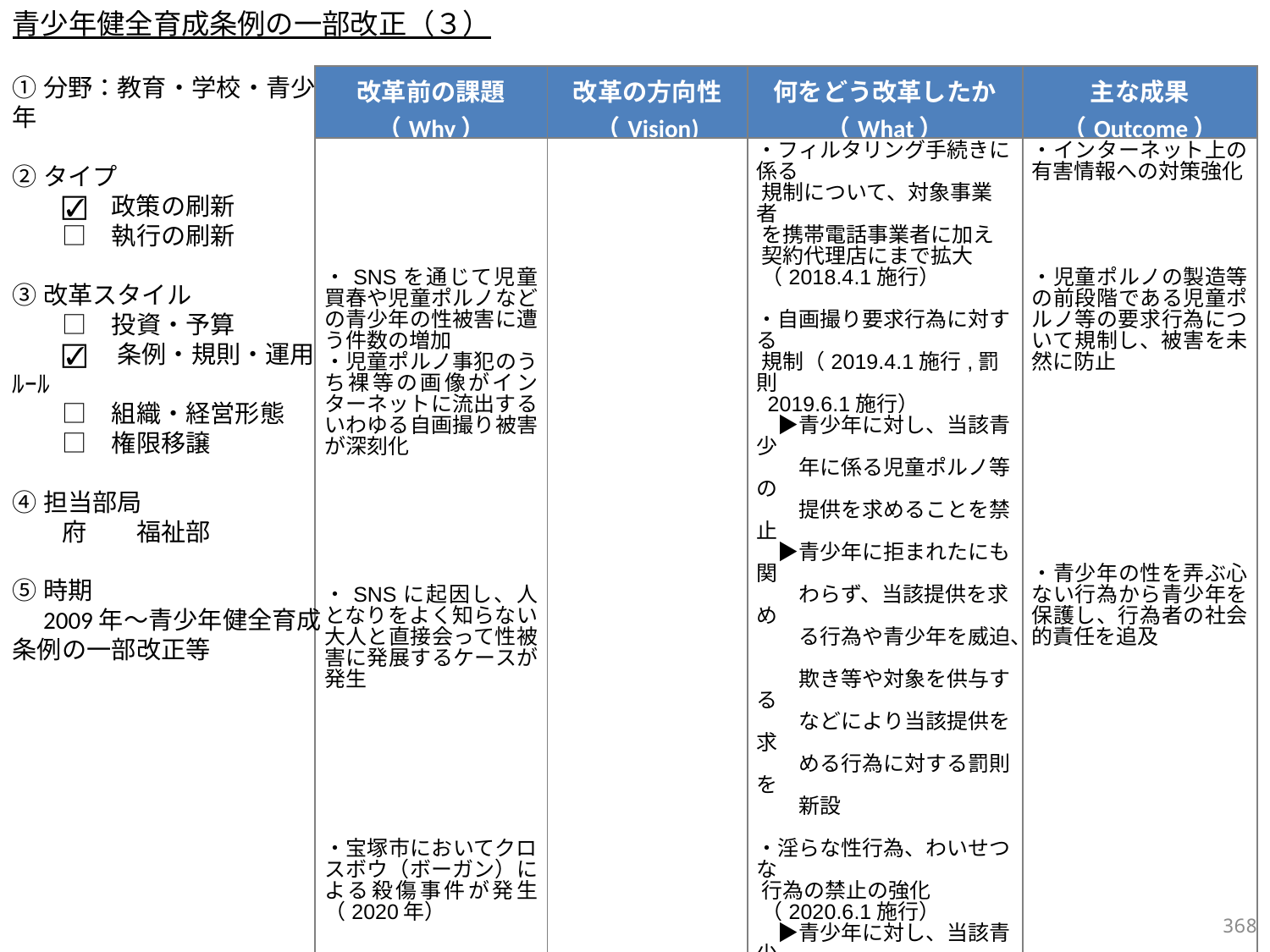

青少年健全育成条例の一部改正（３）
①分野：教育・学校・青少年

②タイプ
　　☑　政策の刷新
　　□　執行の刷新

③改革スタイル
　　□　投資・予算
　　☑ 　条例・規則・運用ﾙｰﾙ
　　□　組織・経営形態
　　□　権限移譲

④担当部局
　　府　　福祉部

⑤時期
　2009年～青少年健全育成条例の一部改正等
| 改革前の課題 （Why） | 改革の方向性 （Vision) | 何をどう改革したか （What） | 主な成果 （Outcome） |
| --- | --- | --- | --- |
| ・SNSを通じて児童買春や児童ポルノなどの青少年の性被害に遭う件数の増加 ・児童ポルノ事犯のうち裸等の画像がインターネットに流出するいわゆる自画撮り被害が深刻化 　 ・SNSに起因し、人となりをよく知らない大人と直接会って性被害に発展するケースが発生 ・宝塚市においてクロスボウ（ボーガン）による殺傷事件が発生（2020年） |  | ・フィルタリング手続きに係る 規制について、対象事業者 を携帯電話事業者に加え 契約代理店にまで拡大 （2018.4.1施行） ・自画撮り要求行為に対する 規制（2019.4.1施行,罰則 2019.6.1施行） 　▶青少年に対し、当該青少 　　年に係る児童ポルノ等の 　　提供を求めることを禁止 　▶青少年に拒まれたにも関 　　わらず、当該提供を求め 　　る行為や青少年を威迫、 　　欺き等や対象を供与する 　　などにより当該提供を求 　　める行為に対する罰則を 　　新設 ・淫らな性行為、わいせつな 行為の禁止の強化 （2020.6.1施行） 　▶青少年に対し、当該青少 　　年の未成熟に乗じた不当 　　な手段を用い、又は当該 　　青少年を単に自己の性 　　的欲望を満足させるため 　　の対象として性行為等を 　　行うことを禁止の対象に 　　追加 ・クロスボウを有害な玩具刃物類として指定・告示（2020.10.9） | ・インターネット上の有害情報への対策強化 ・児童ポルノの製造等の前段階である児童ポルノ等の要求行為について規制し、被害を未然に防止 ・青少年の性を弄ぶ心ない行為から青少年を保護し、行為者の社会的責任を追及 |
368